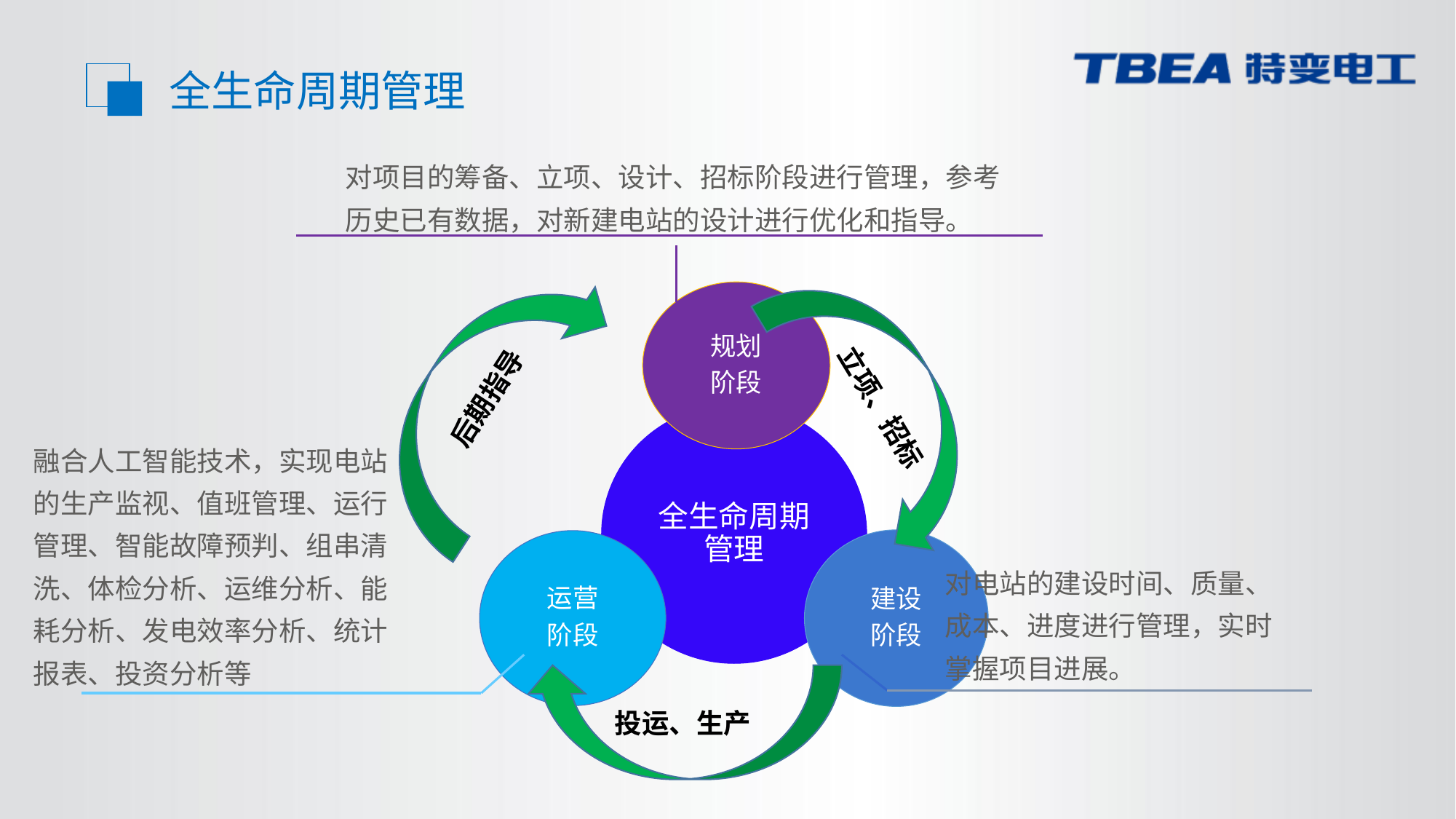

全生命周期管理

对项目的筹备、立项、设计、招标阶段进行管理，参考历史已有数据，对新建电站的设计进行优化和指导。
后期指导
立项、招标
全生命周期管理
规划
阶段
建设
阶段
运营
阶段
融合人工智能技术，实现电站的生产监视、值班管理、运行管理、智能故障预判、组串清洗、体检分析、运维分析、能耗分析、发电效率分析、统计报表、投资分析等
对电站的建设时间、质量、成本、进度进行管理，实时掌握项目进展。
投运、生产